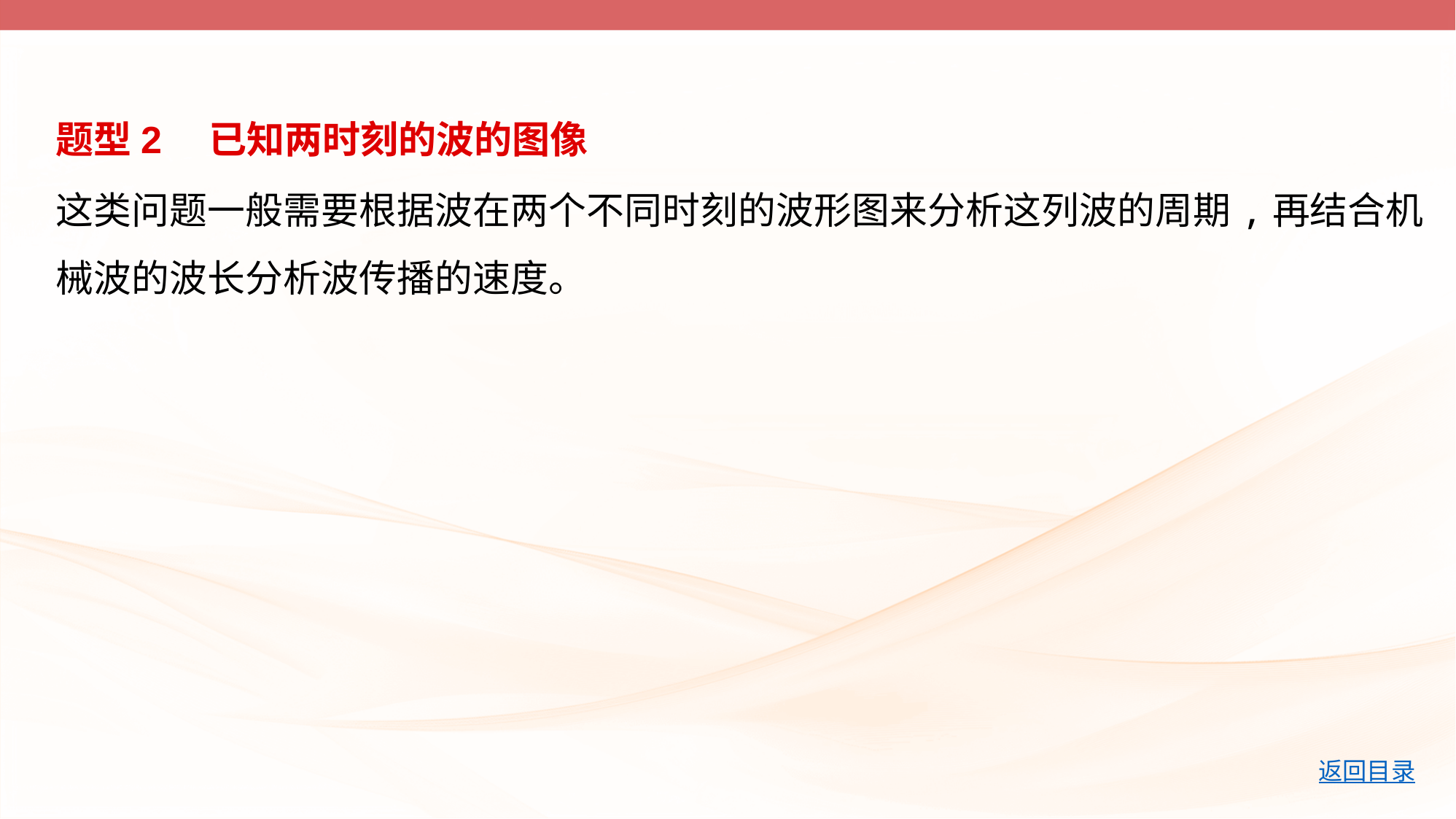

题型2　已知两时刻的波的图像
这类问题一般需要根据波在两个不同时刻的波形图来分析这列波的周期,再结合机
械波的波长分析波传播的速度。